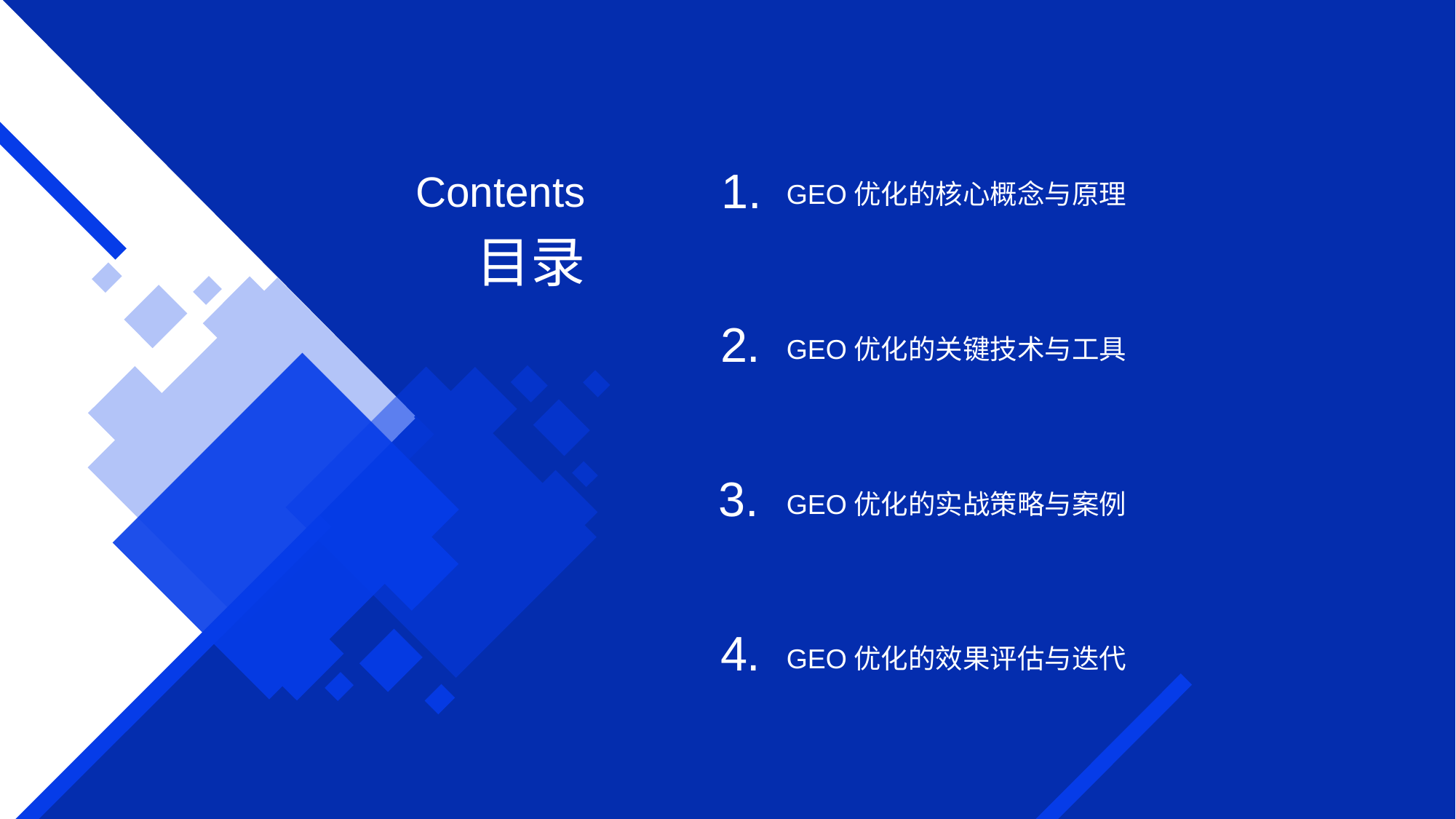

GEO优化的核心概念与原理

1.
Contents
目录

GEO优化的关键技术与工具
2.

GEO优化的实战策略与案例

3.

GEO优化的效果评估与迭代
4.